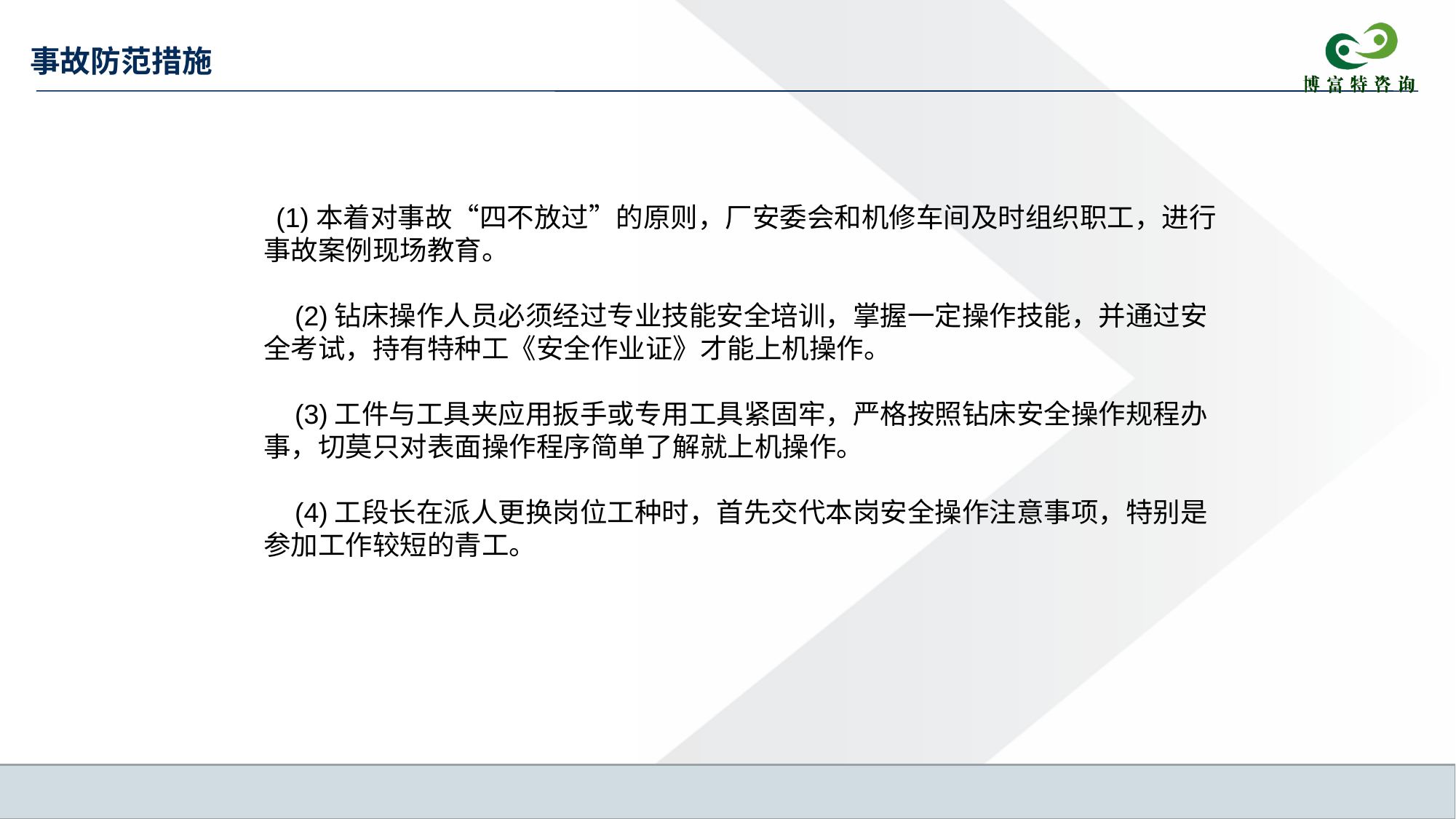

# 事故防范措施
       (1)本着对事故“四不放过”的原则，厂安委会和机修车间及时组织职工，进行事故案例现场教育。
    (2)钻床操作人员必须经过专业技能安全培训，掌握一定操作技能，并通过安全考试，持有特种工《安全作业证》才能上机操作。
    (3)工件与工具夹应用扳手或专用工具紧固牢，严格按照钻床安全操作规程办事，切莫只对表面操作程序简单了解就上机操作。
    (4)工段长在派人更换岗位工种时，首先交代本岗安全操作注意事项，特别是参加工作较短的青工。